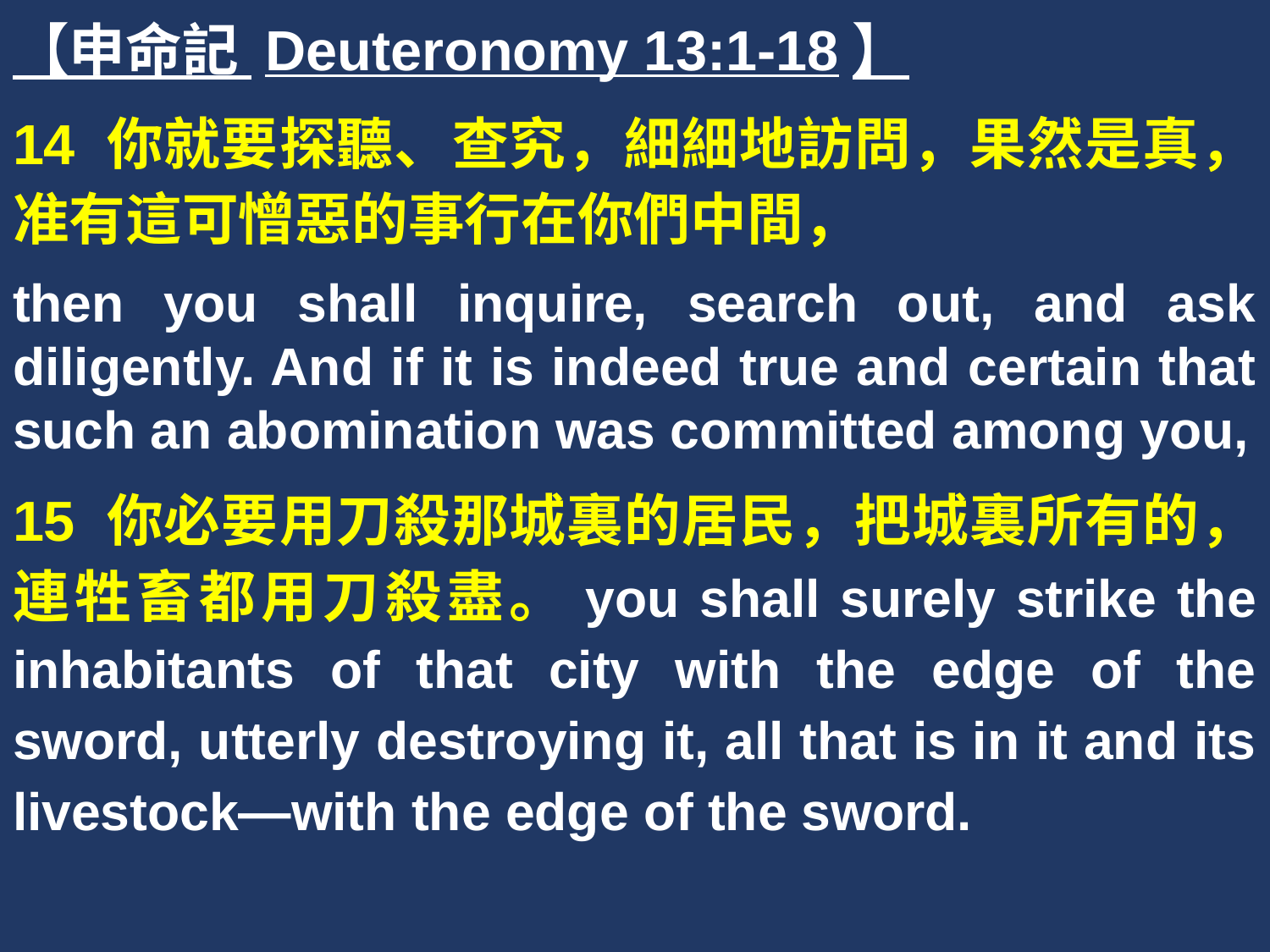

【申命記 Deuteronomy 13:1-18】
14 你就要探聽、查究，細細地訪問，果然是真，准有這可憎惡的事行在你們中間，
then you shall inquire, search out, and ask diligently. And if it is indeed true and certain that such an abomination was committed among you,
15 你必要用刀殺那城裏的居民，把城裏所有的，連牲畜都用刀殺盡。you shall surely strike the inhabitants of that city with the edge of the sword, utterly destroying it, all that is in it and its livestock—with the edge of the sword.